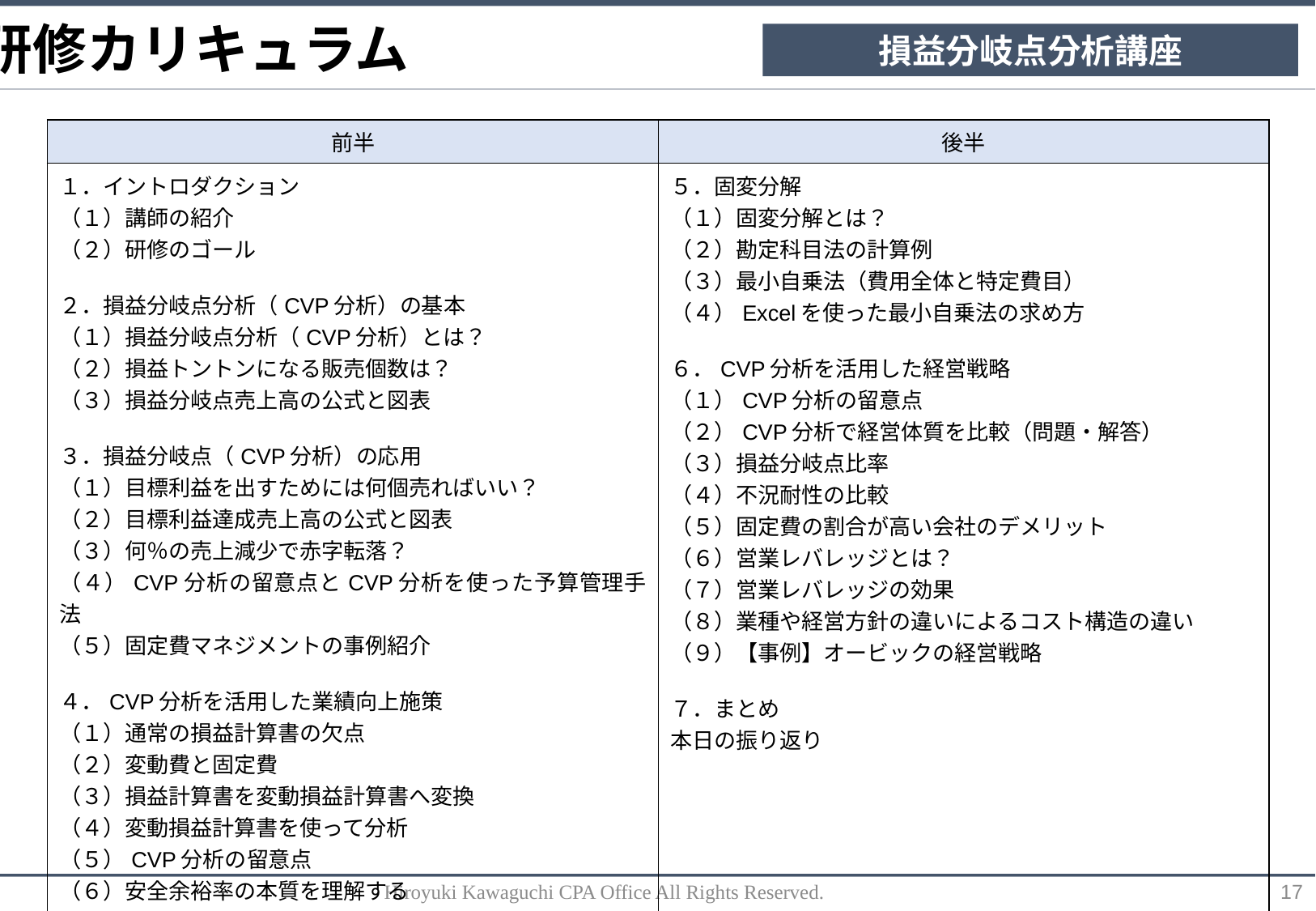

研修カリキュラム
損益分岐点分析講座
| 前半 | 後半 |
| --- | --- |
| １．イントロダクション （１）講師の紹介 （２）研修のゴール ２．損益分岐点分析（CVP分析）の基本 （１）損益分岐点分析（CVP分析）とは？ （２）損益トントンになる販売個数は？ （３）損益分岐点売上高の公式と図表 ３．損益分岐点（CVP分析）の応用 （１）目標利益を出すためには何個売ればいい？ （２）目標利益達成売上高の公式と図表 （３）何％の売上減少で赤字転落？ （４）CVP分析の留意点とCVP分析を使った予算管理手法 （５）固定費マネジメントの事例紹介 ４．CVP分析を活用した業績向上施策 （１）通常の損益計算書の欠点 （２）変動費と固定費 （３）損益計算書を変動損益計算書へ変換 （４）変動損益計算書を使って分析 （５）CVP分析の留意点 （６）安全余裕率の本質を理解する （７）営業利益を増やす４つの施策 （８）売上と費用の確実性の違い （９）【事例】カルビーの営業利益率改善法 | ５．固変分解 （１）固変分解とは？ （２）勘定科目法の計算例 （３）最小自乗法（費用全体と特定費目） （４）Excelを使った最小自乗法の求め方 ６．CVP分析を活用した経営戦略 （１）CVP分析の留意点 （２）CVP分析で経営体質を比較（問題・解答） （３）損益分岐点比率 （４）不況耐性の比較 （５）固定費の割合が高い会社のデメリット （６）営業レバレッジとは？ （７）営業レバレッジの効果 （８）業種や経営方針の違いによるコスト構造の違い （９）【事例】オービックの経営戦略 ７．まとめ 本日の振り返り |
Hiroyuki Kawaguchi CPA Office All Rights Reserved.
17